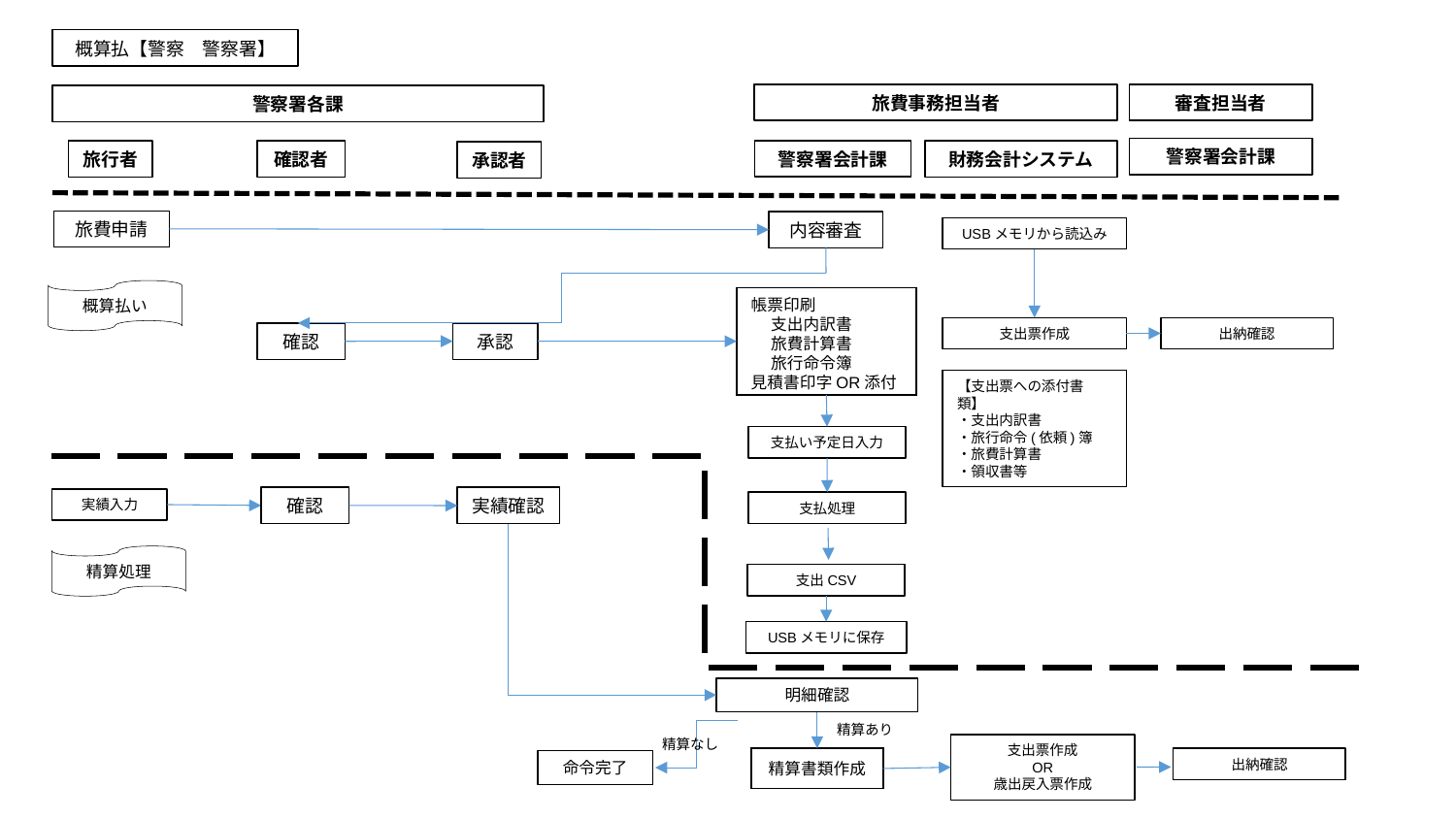

概算払【警察　警察署】
旅費事務担当者
審査担当者
警察署各課
警察署会計課
警察署会計課
旅行者
財務会計システム
確認者
承認者

旅費申請
内容審査
USBメモリから読込み
概算払い
帳票印刷
　 支出内訳書
　 旅費計算書
　 旅行命令簿
見積書印字OR添付

支出票作成
出納確認
承認
確認
【支出票への添付書類】
・支出内訳書
・旅行命令(依頼)簿
・旅費計算書
・領収書等
支払い予定日入力
確認
実績確認
実績入力
支払処理
精算処理
支出CSV
USBメモリに保存
明細確認
精算あり
精算なし
支出票作成
OR
歳出戻入票作成
精算書類作成
出納確認
命令完了